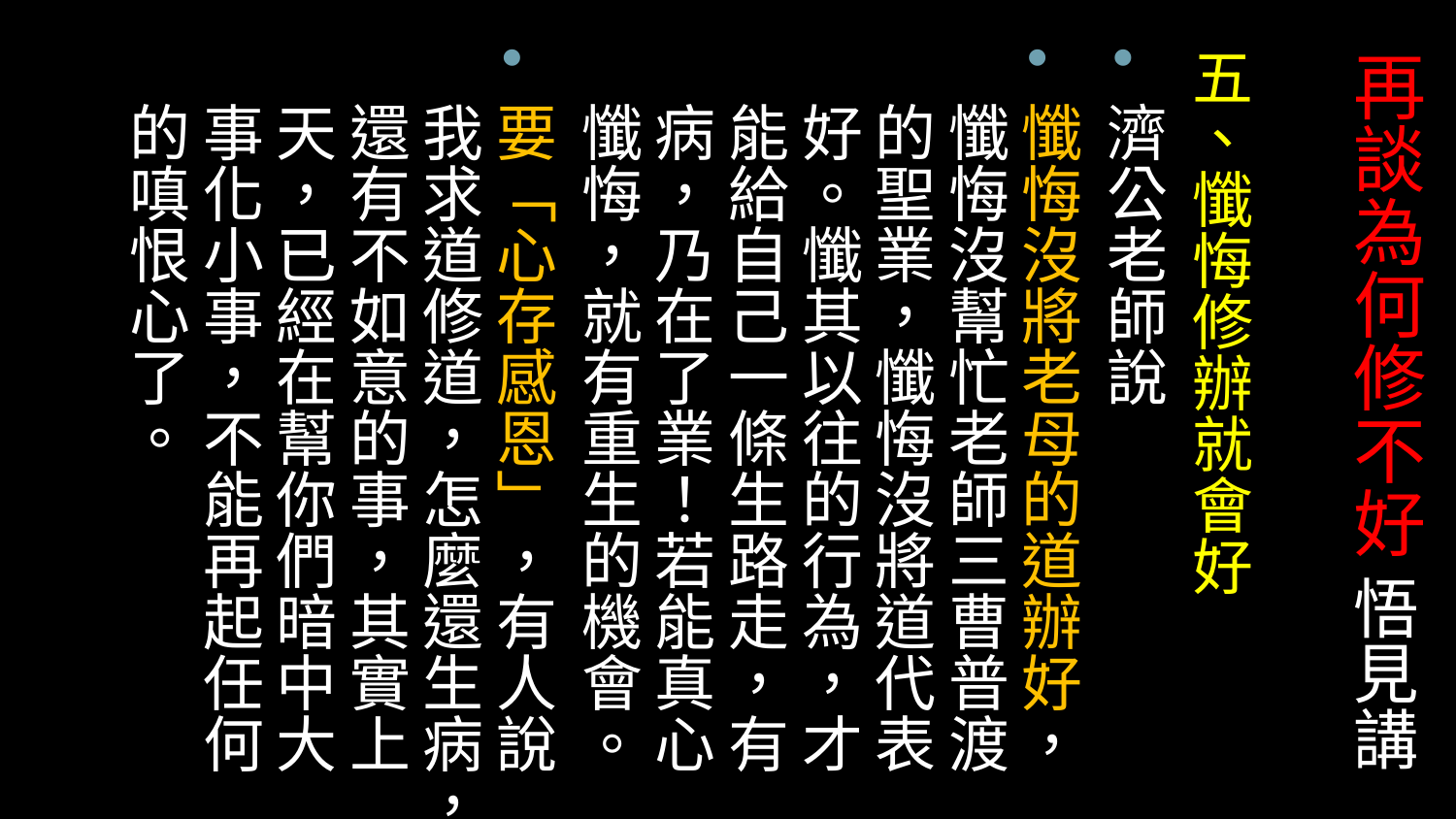

五、懺悔修辦就會好
濟公老師說
懺悔沒將老母的道辦好，懺悔沒幫忙老師三曹普渡的聖業，懺悔沒將道代表好。懺其以往的行為，才能給自己一條生路走，有病，乃在了業！若能真心懺悔，就有重生的機會。
要「心存感恩」，有人說我求道修道，怎麼還生病，還有不如意的事，其實上天，已經在幫你們暗中大事化小事，不能再起任何的嗔恨心了。

# 再談為何修不好 悟見講